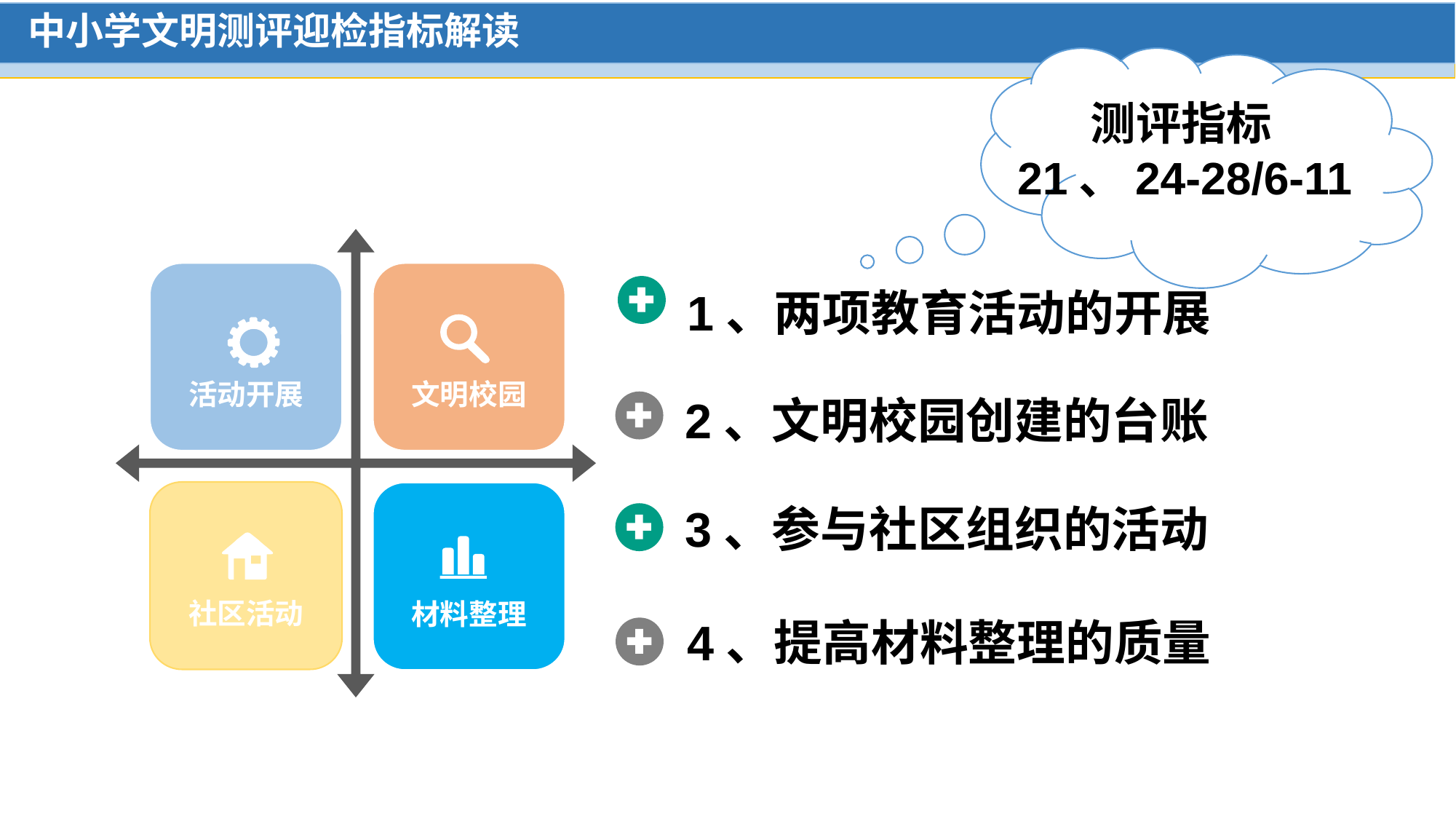

LOGO
中小学文明测评迎检指标解读

      测评指标
21、24-28/6-11

活动开展
文明校园

社区活动
材料整理

1、两项教育活动的开展

2、文明校园创建的台账

3、参与社区组织的活动

4、提高材料整理的质量